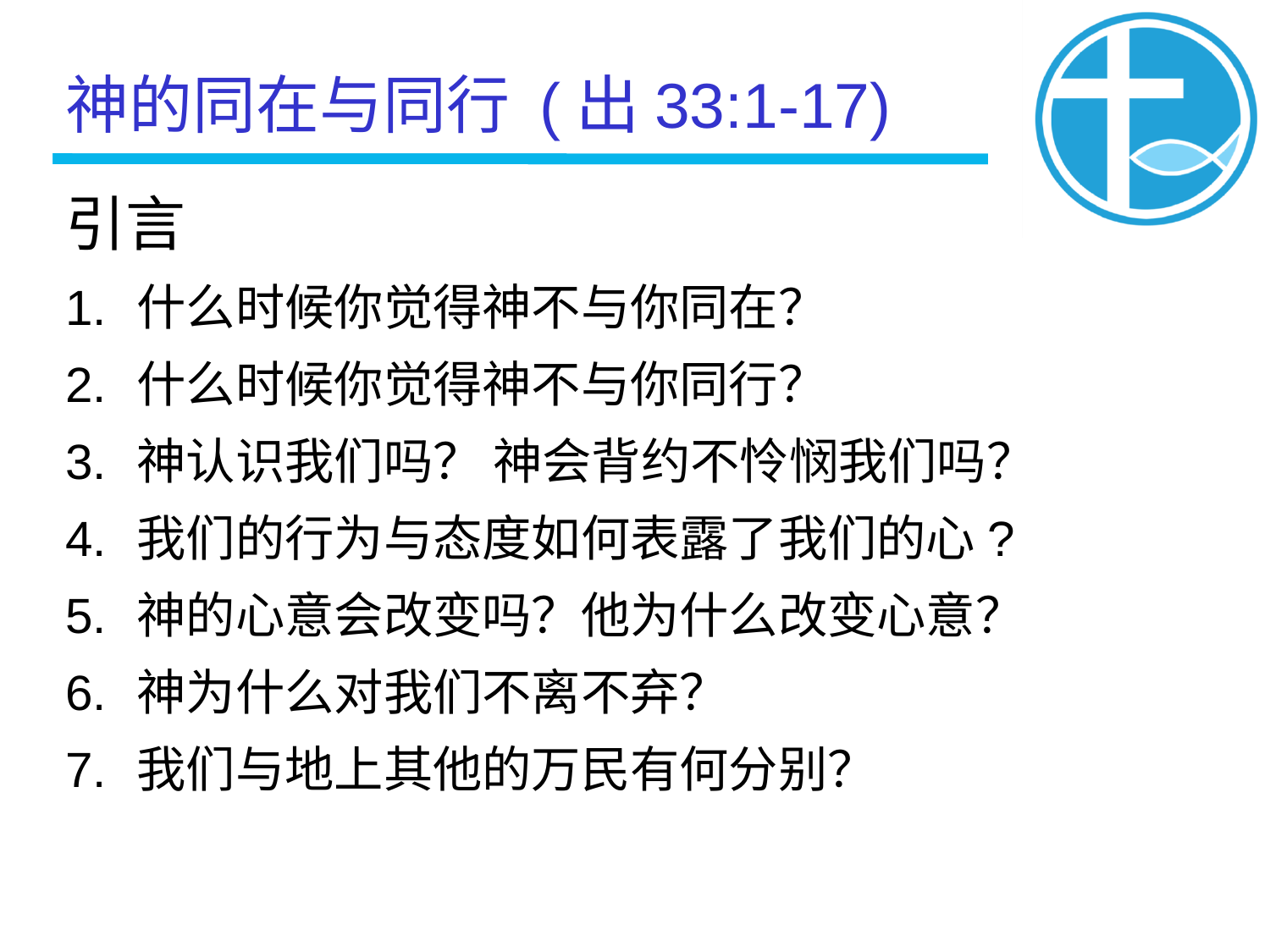

神的同在与同行 (出33:1-17)
引言
什么时候你觉得神不与你同在？
什么时候你觉得神不与你同行？
神认识我们吗？ 神会背约不怜悯我们吗？
我们的行为与态度如何表露了我们的心?
神的心意会改变吗？他为什么改变心意？
神为什么对我们不离不弃？
我们与地上其他的万民有何分别？